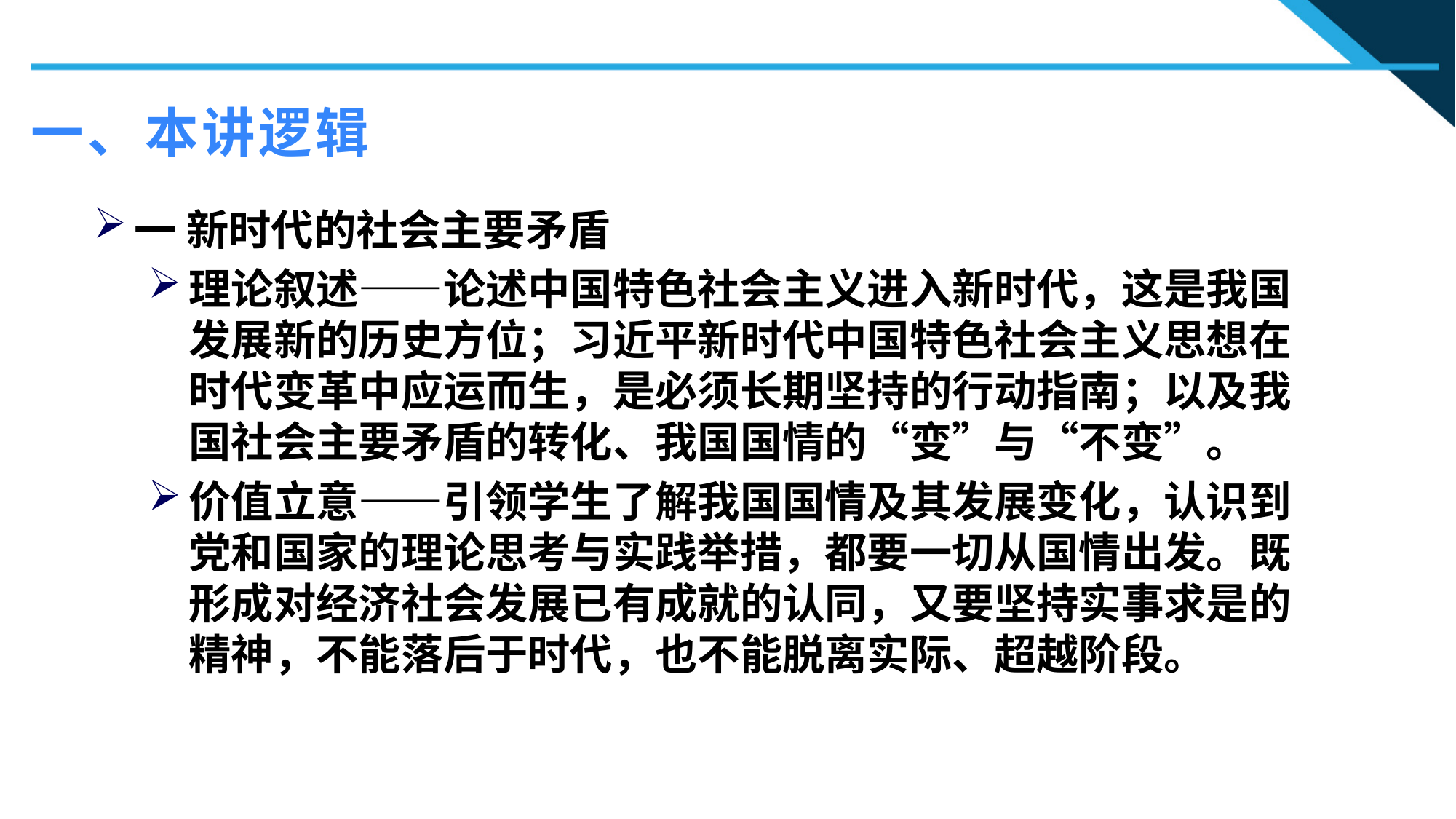

一、本讲逻辑
一 新时代的社会主要矛盾
理论叙述——论述中国特色社会主义进入新时代，这是我国发展新的历史方位；习近平新时代中国特色社会主义思想在时代变革中应运而生，是必须长期坚持的行动指南；以及我国社会主要矛盾的转化、我国国情的“变”与“不变”。
价值立意——引领学生了解我国国情及其发展变化，认识到党和国家的理论思考与实践举措，都要一切从国情出发。既形成对经济社会发展已有成就的认同，又要坚持实事求是的精神，不能落后于时代，也不能脱离实际、超越阶段。